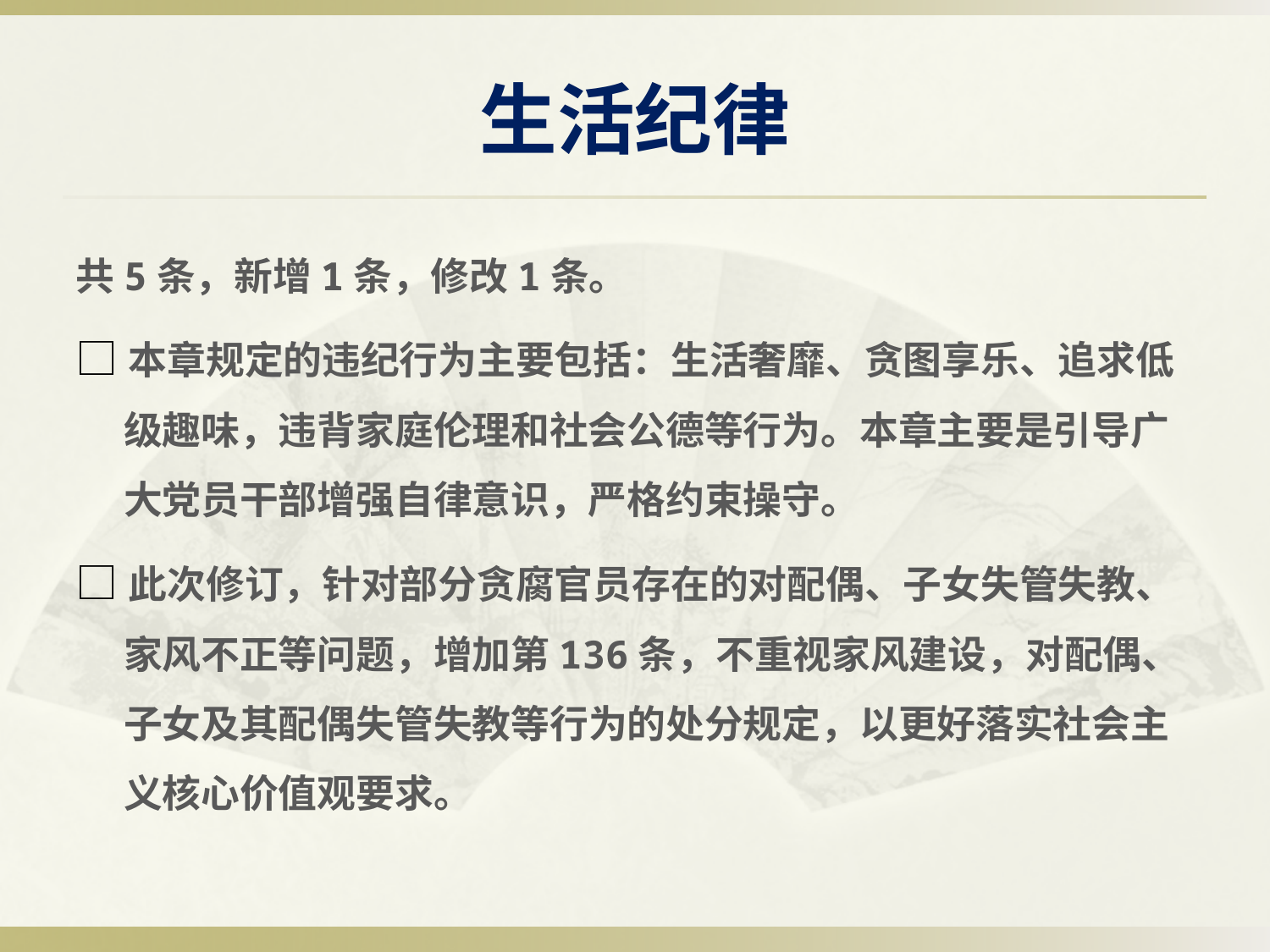

# 生活纪律
共5条，新增1条，修改1条。
□本章规定的违纪行为主要包括：生活奢靡、贪图享乐、追求低级趣味，违背家庭伦理和社会公德等行为。本章主要是引导广大党员干部增强自律意识，严格约束操守。
□此次修订，针对部分贪腐官员存在的对配偶、子女失管失教、家风不正等问题，增加第136条，不重视家风建设，对配偶、子女及其配偶失管失教等行为的处分规定，以更好落实社会主义核心价值观要求。